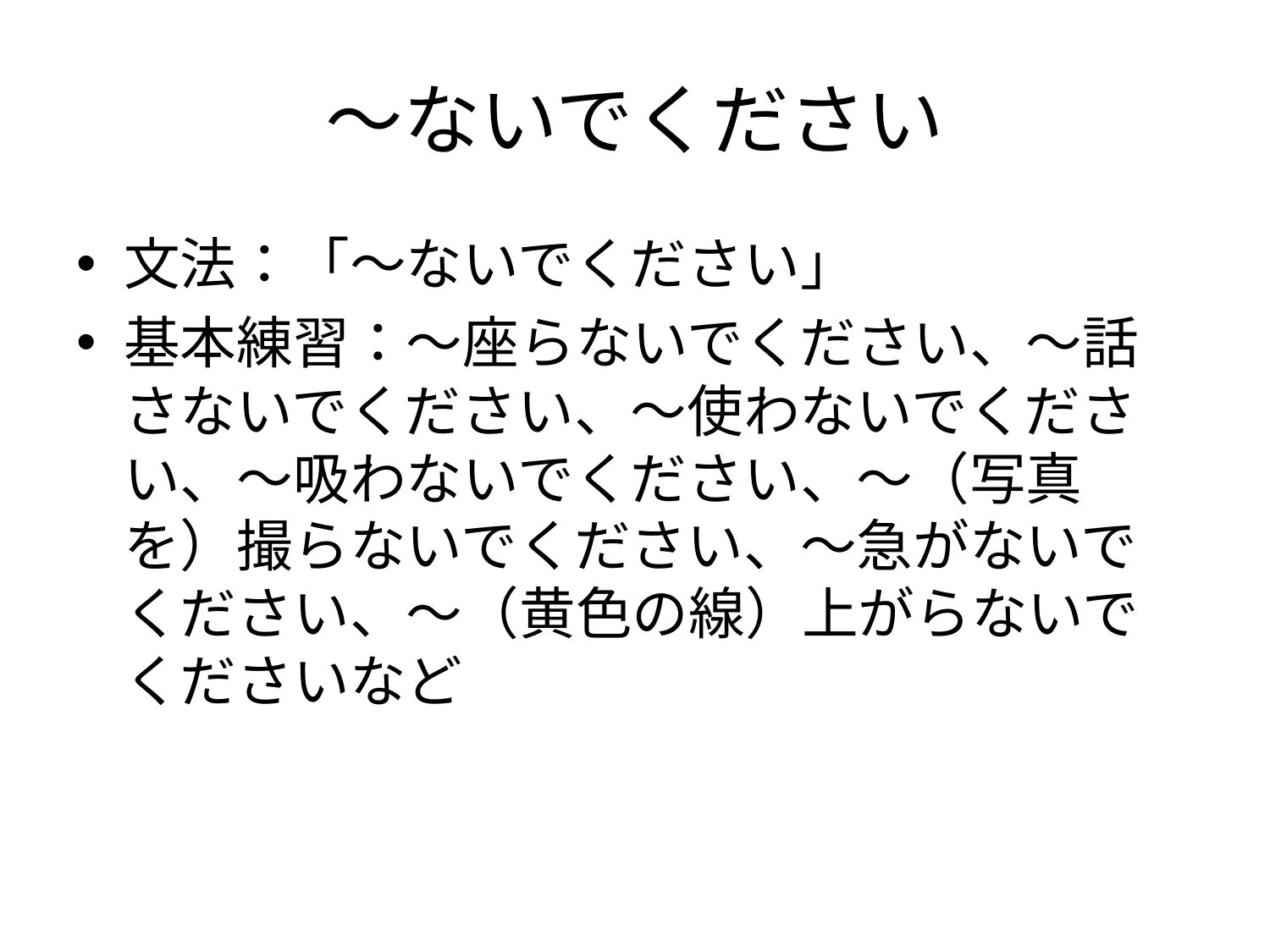

# ～ないでください
文法：「～ないでください」
基本練習：～座らないでください、～話さないでください、～使わないでください、～吸わないでください、～（写真を）撮らないでください、～急がないでください、～（黄色の線）上がらないでくださいなど